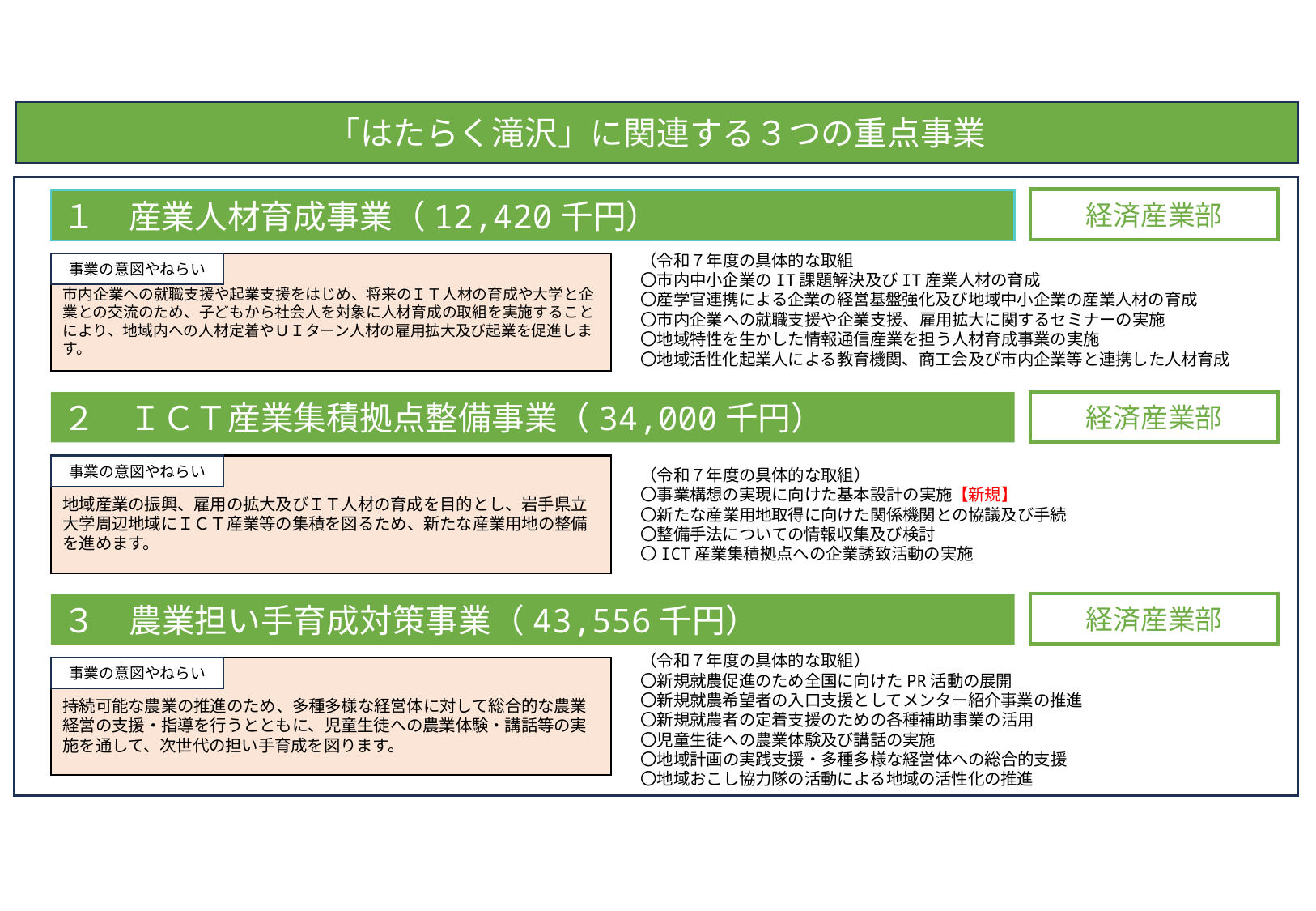

「はたらく滝沢」に関連する３つの重点事業

経済産業部
１　産業人材育成事業（12,420千円）
（令和７年度の具体的な取組
〇市内中小企業のIT課題解決及びIT産業人材の育成
〇産学官連携による企業の経営基盤強化及び地域中小企業の産業人材の育成
〇市内企業への就職支援や企業支援、雇用拡大に関するセミナーの実施
〇地域特性を生かした情報通信産業を担う人材育成事業の実施
〇地域活性化起業人による教育機関、商工会及び市内企業等と連携した人材育成
事業の意図やねらい

市内企業への就職支援や起業支援をはじめ、将来のＩＴ人材の育成や大学と企業との交流のため、子どもから社会人を対象に人材育成の取組を実施することにより、地域内への人材定着やＵＩターン人材の雇用拡大及び起業を促進します。
経済産業部
２　ＩＣＴ産業集積拠点整備事業（34,000千円）
事業の意図やねらい

地域産業の振興、雇用の拡大及びＩＴ人材の育成を目的とし、岩手県立大学周辺地域にＩＣＴ産業等の集積を図るため、新たな産業用地の整備を進めます。
（令和７年度の具体的な取組）
〇事業構想の実現に向けた基本設計の実施【新規】
〇新たな産業用地取得に向けた関係機関との協議及び手続
〇整備手法についての情報収集及び検討
〇ICT産業集積拠点への企業誘致活動の実施
経済産業部
３　農業担い手育成対策事業（43,556千円）
（令和７年度の具体的な取組）
〇新規就農促進のため全国に向けたPR活動の展開
〇新規就農希望者の入口支援としてメンター紹介事業の推進
〇新規就農者の定着支援のための各種補助事業の活用
〇児童生徒への農業体験及び講話の実施
〇地域計画の実践支援・多種多様な経営体への総合的支援
〇地域おこし協力隊の活動による地域の活性化の推進
事業の意図やねらい

持続可能な農業の推進のため、多種多様な経営体に対して総合的な農業経営の支援・指導を行うとともに、児童生徒への農業体験・講話等の実施を通して、次世代の担い手育成を図ります。